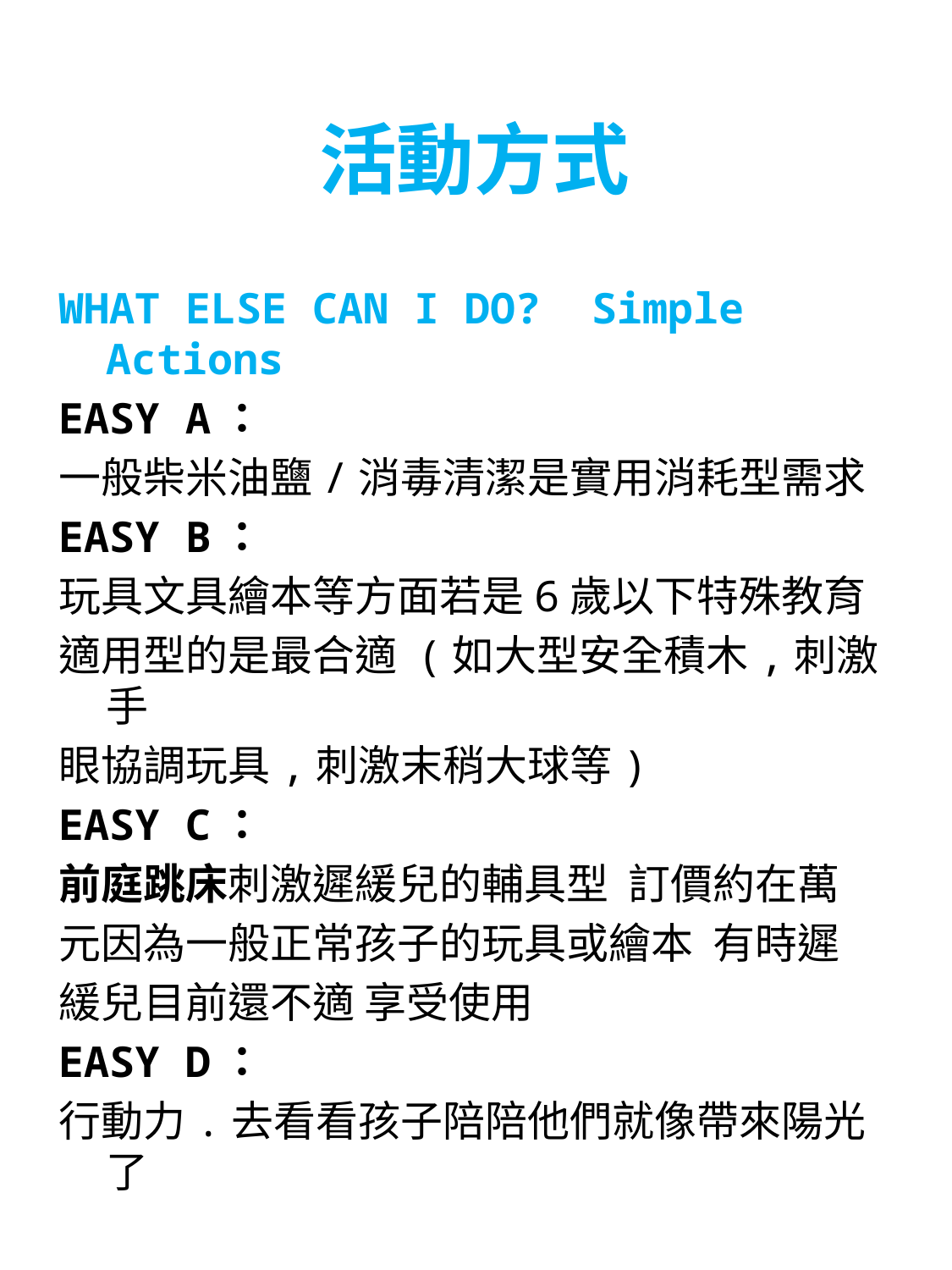

# 活動方式
WHAT ELSE CAN I DO?  Simple Actions
EASY A：
一般柴米油鹽/消毒清潔是實用消耗型需求
EASY B：
玩具文具繪本等方面若是6歲以下特殊教育
適用型的是最合適 (如大型安全積木,刺激手
眼協調玩具,刺激末稍大球等)
EASY C：
前庭跳床刺激遲緩兒的輔具型  訂價約在萬
元因為一般正常孩子的玩具或繪本  有時遲
緩兒目前還不適 享受使用
EASY D：
行動力.去看看孩子陪陪他們就像帶來陽光了